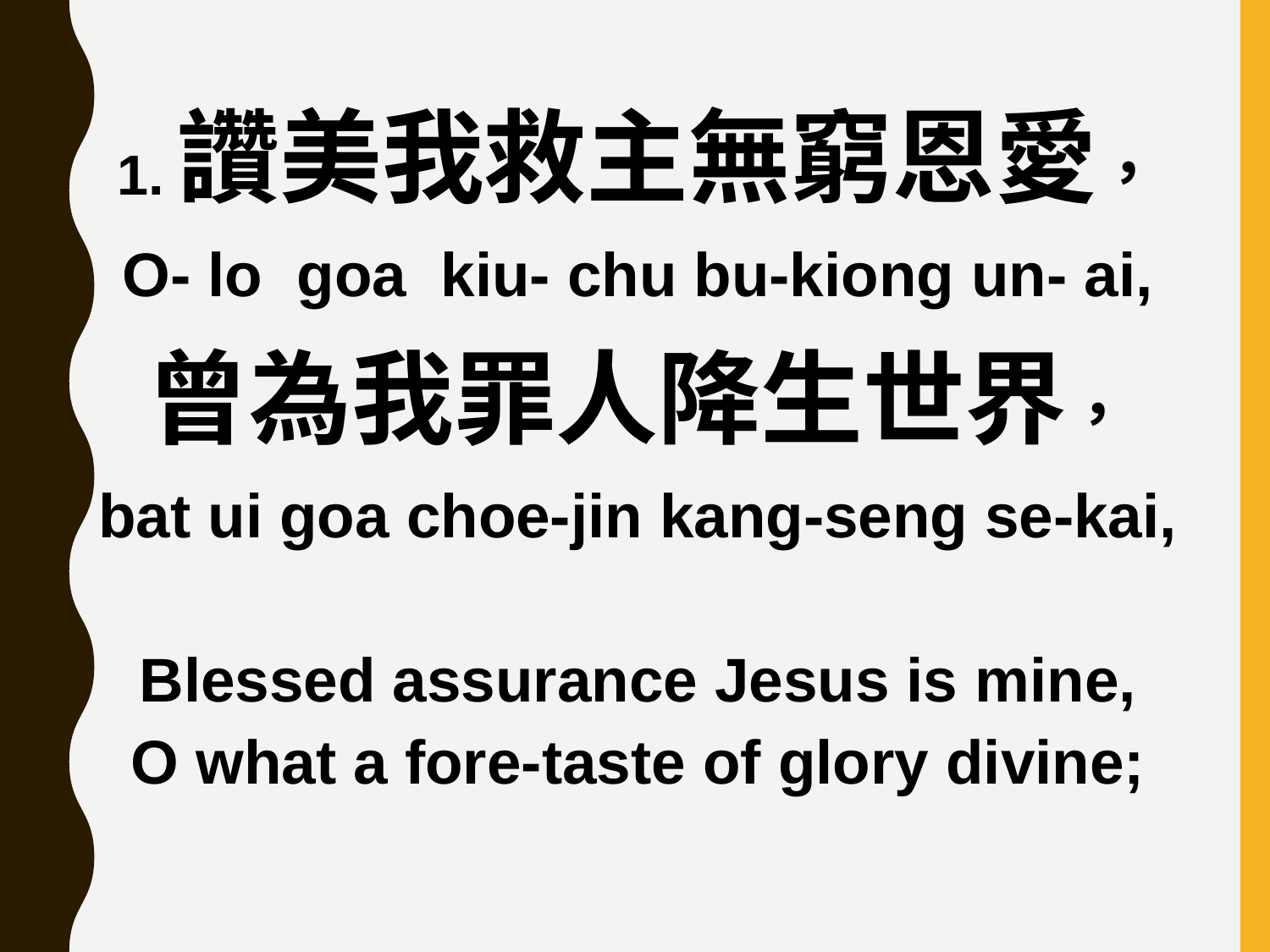

1.讚美我救主無窮恩愛，
O- lo  goa  kiu- chu bu-kiong un- ai,
曾為我罪人降生世界，
bat ui goa choe-jin kang-seng se-kai,

Blessed assurance Jesus is mine,
O what a fore-taste of glory divine;